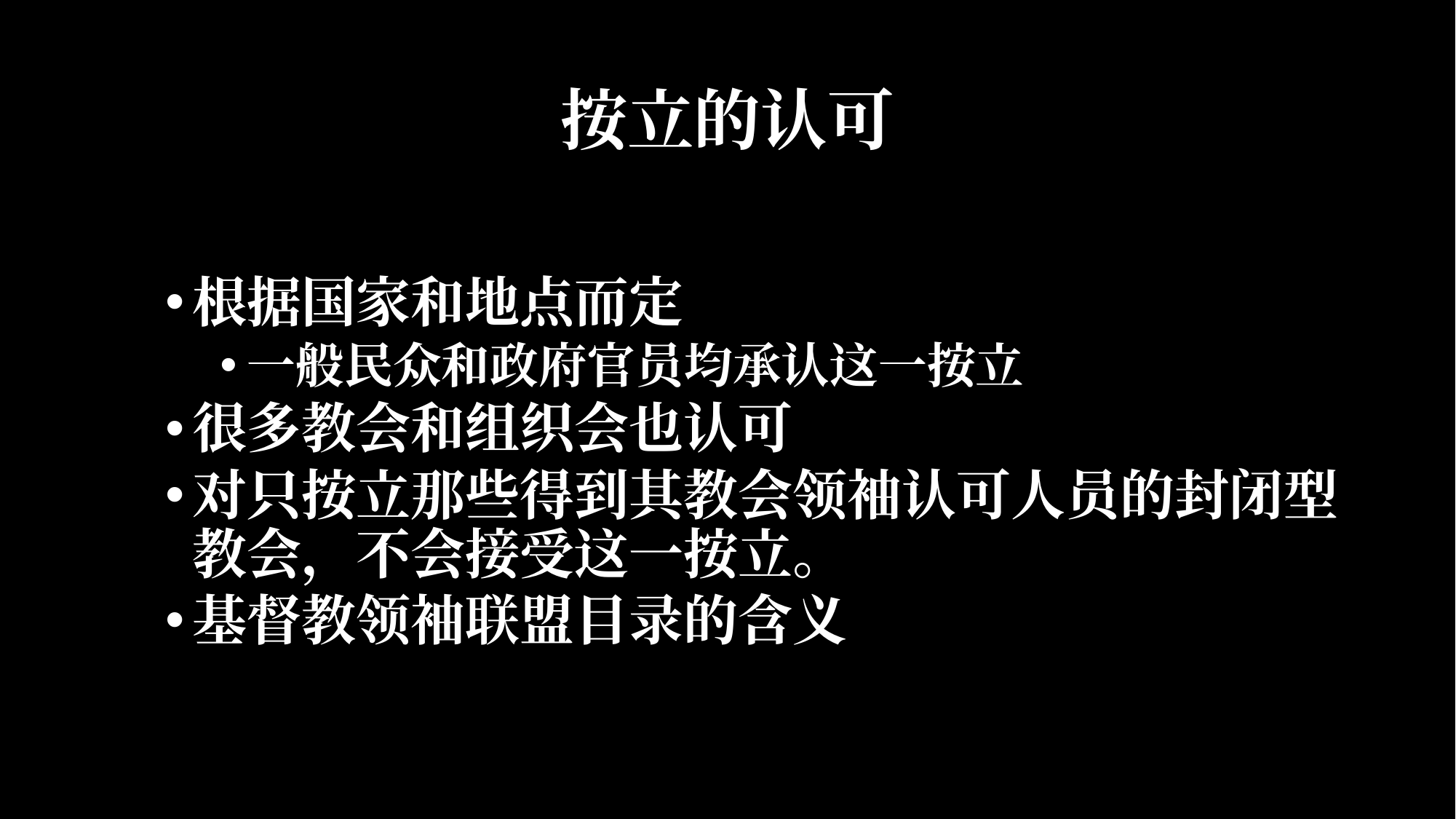

# 按立的认可

根据国家和地点而定
一般民众和政府官员均承认这一按立
很多教会和组织会也认可
对只按立那些得到其教会领袖认可人员的封闭型教会，不会接受这一按立。
基督教领袖联盟目录的含义